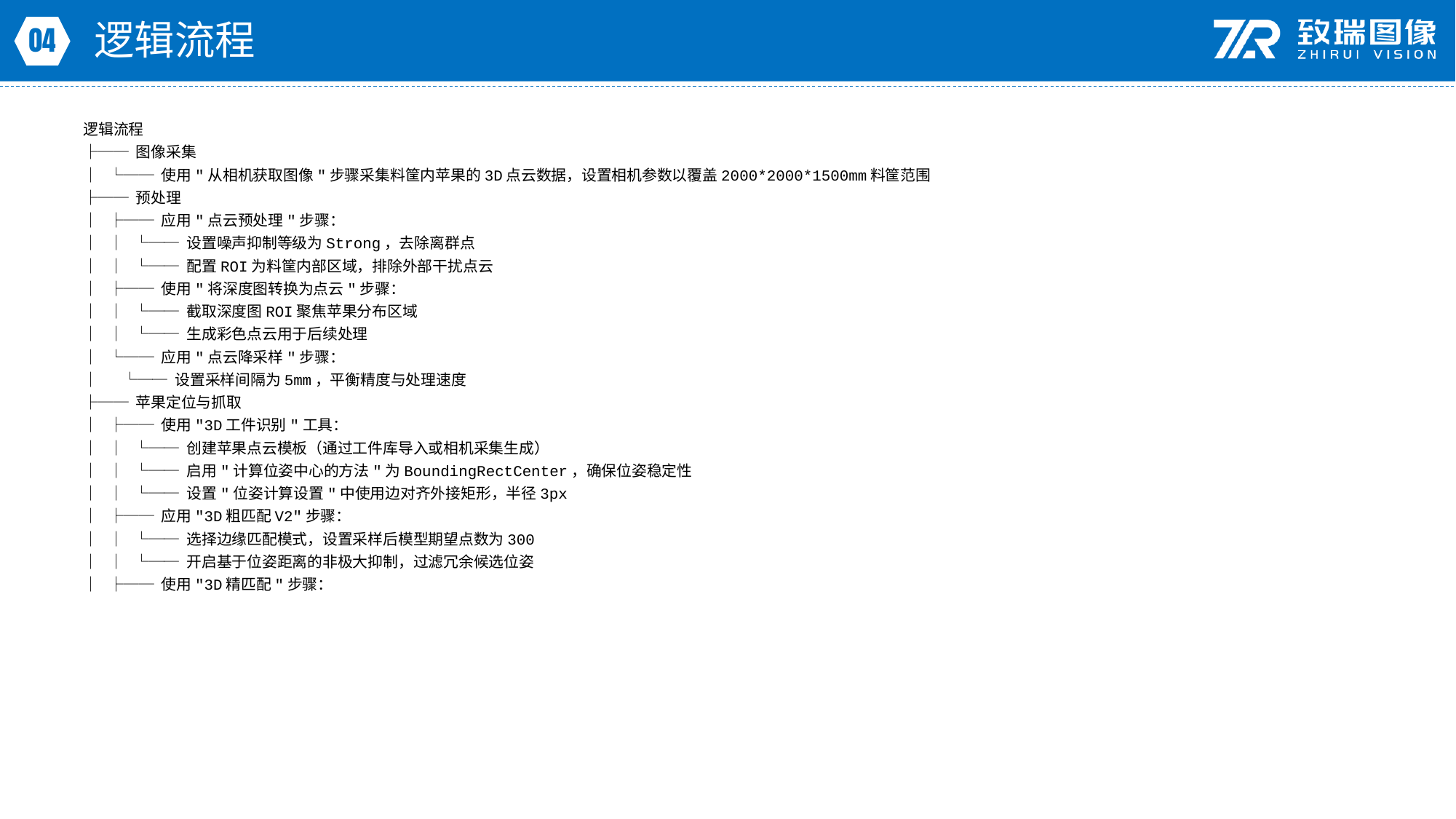

逻辑流程
04

逻辑流程
├── 图像采集
│   └── 使用"从相机获取图像"步骤采集料筐内苹果的3D点云数据，设置相机参数以覆盖2000*2000*1500mm料筐范围
├── 预处理
│   ├── 应用"点云预处理"步骤：
│   │   └── 设置噪声抑制等级为Strong，去除离群点
│   │   └── 配置ROI为料筐内部区域，排除外部干扰点云
│   ├── 使用"将深度图转换为点云"步骤：
│   │   └── 截取深度图ROI聚焦苹果分布区域
│   │   └── 生成彩色点云用于后续处理
│   └── 应用"点云降采样"步骤：
│       └── 设置采样间隔为5mm，平衡精度与处理速度
├── 苹果定位与抓取
│   ├── 使用"3D工件识别"工具：
│   │   └── 创建苹果点云模板（通过工件库导入或相机采集生成）
│   │   └── 启用"计算位姿中心的方法"为BoundingRectCenter，确保位姿稳定性
│   │   └── 设置"位姿计算设置"中使用边对齐外接矩形，半径3px
│   ├── 应用"3D粗匹配V2"步骤：
│   │   └── 选择边缘匹配模式，设置采样后模型期望点数为300
│   │   └── 开启基于位姿距离的非极大抑制，过滤冗余候选位姿
│   ├── 使用"3D精匹配"步骤：